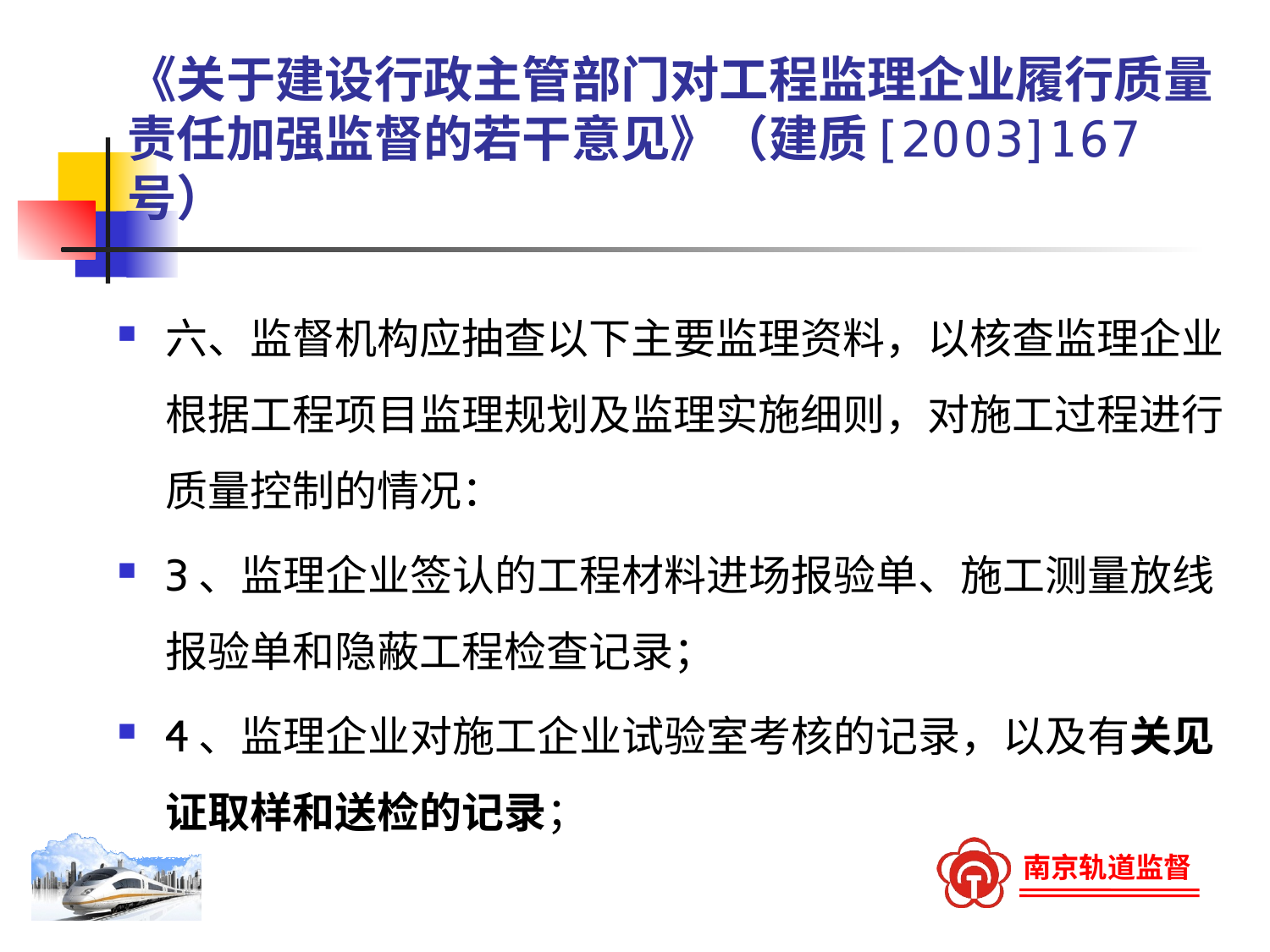

# 《关于建设行政主管部门对工程监理企业履行质量责任加强监督的若干意见》（建质[2003]167号）
六、监督机构应抽查以下主要监理资料，以核查监理企业根据工程项目监理规划及监理实施细则，对施工过程进行质量控制的情况：
3、监理企业签认的工程材料进场报验单、施工测量放线报验单和隐蔽工程检查记录；
4、监理企业对施工企业试验室考核的记录，以及有关见证取样和送检的记录；